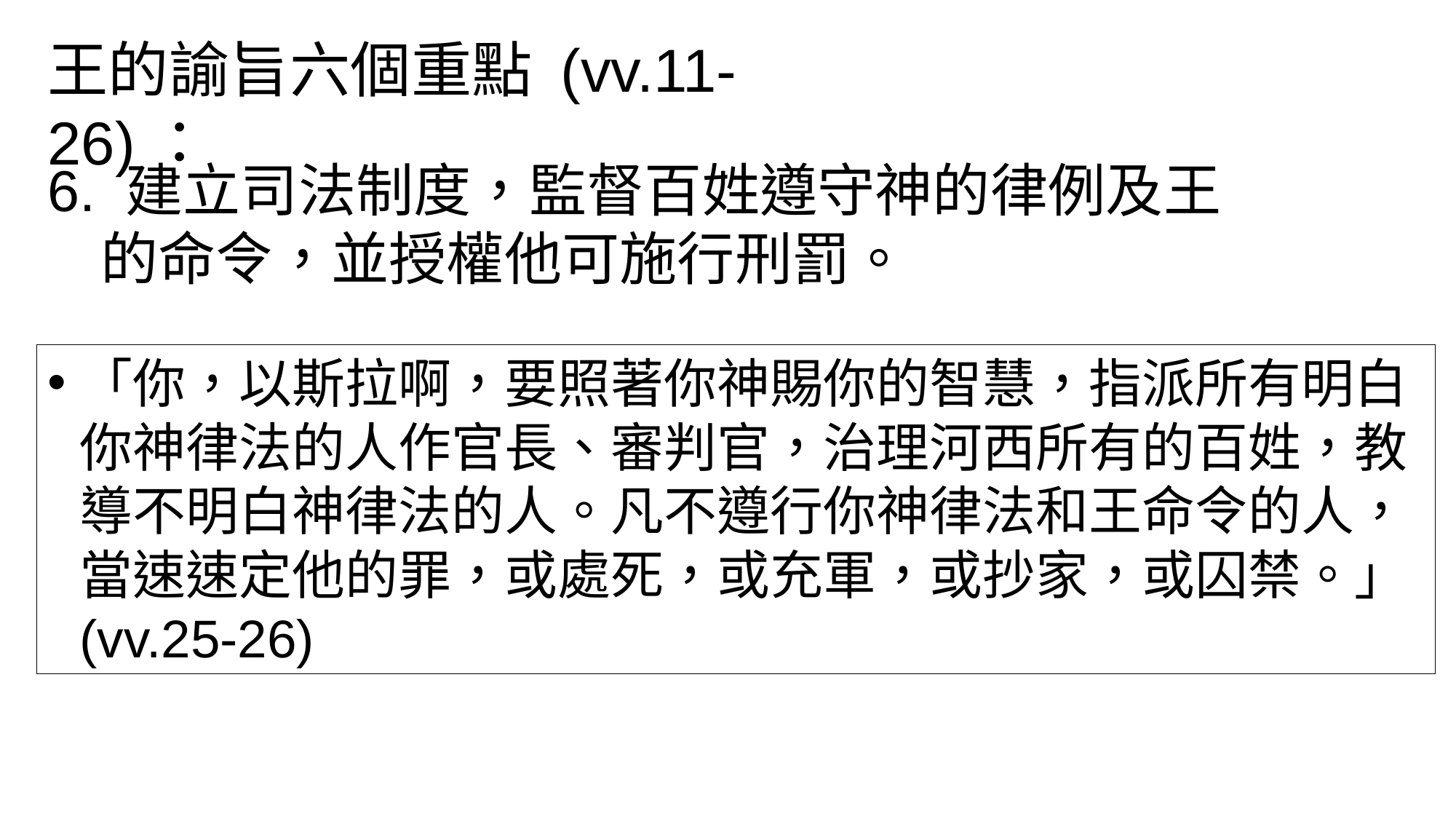

王的諭旨六個重點 (vv.11-26)：
6. 建立司法制度，監督百姓遵守神的律例及王的命令，並授權他可施行刑罰。
「你，以斯拉啊，要照著你神賜你的智慧，指派所有明白你神律法的人作官長、審判官，治理河西所有的百姓，教導不明白神律法的人。凡不遵行你神律法和王命令的人，當速速定他的罪，或處死，或充軍，或抄家，或囚禁。」(vv.25-26)